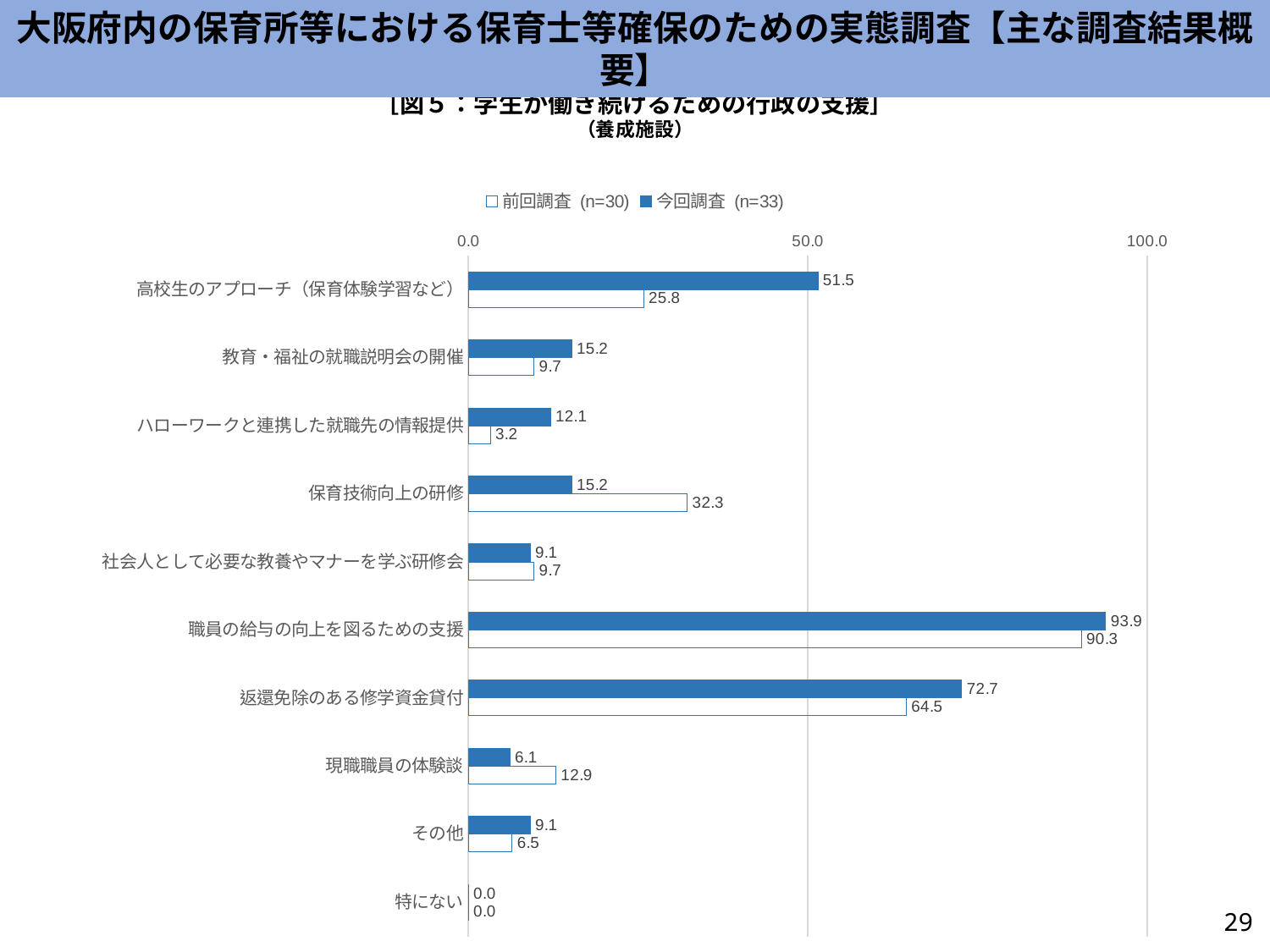

大阪府内の保育所等における保育士等確保のための実態調査【主な調査結果概要】
［図５：学生が働き続けるための行政の支援］
（養成施設）

### Chart

| Category | 今回調査 (n=33) | 前回調査 (n=30) |
|---|---|---|
| 高校生のアプローチ（保育体験学習など） | 51.5 | 25.806451612903224 |
| 教育・福祉の就職説明会の開催 | 15.2 | 9.67741935483871 |
| ハローワークと連携した就職先の情報提供 | 12.1 | 3.225806451612903 |
| 保育技術向上の研修 | 15.2 | 32.25806451612903 |
| 社会人として必要な教養やマナーを学ぶ研修会 | 9.1 | 9.67741935483871 |
| 職員の給与の向上を図るための支援 | 93.89999999999999 | 90.32258064516128 |
| 返還免除のある修学資金貸付 | 72.7 | 64.51612903225806 |
| 現職職員の体験談 | 6.1 | 12.903225806451612 |
| その他 | 9.1 | 6.451612903225806 |
| 特にない | 0.0 | 0.0 |
29